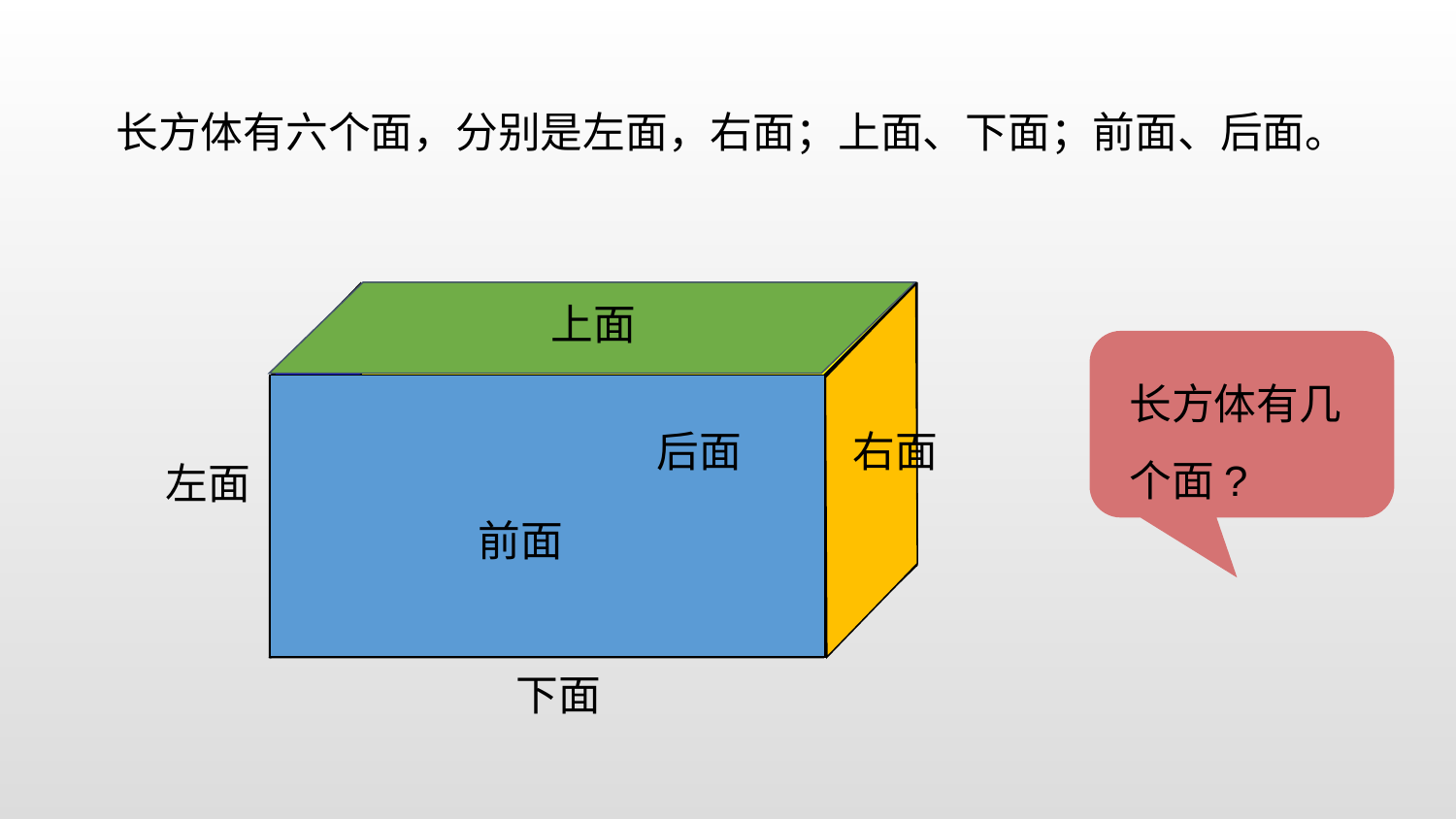

长方体有六个面，分别是左面，右面；上面、下面；前面、后面。

上面

长方体有几个面?

后面
右面

左面
前面

下面